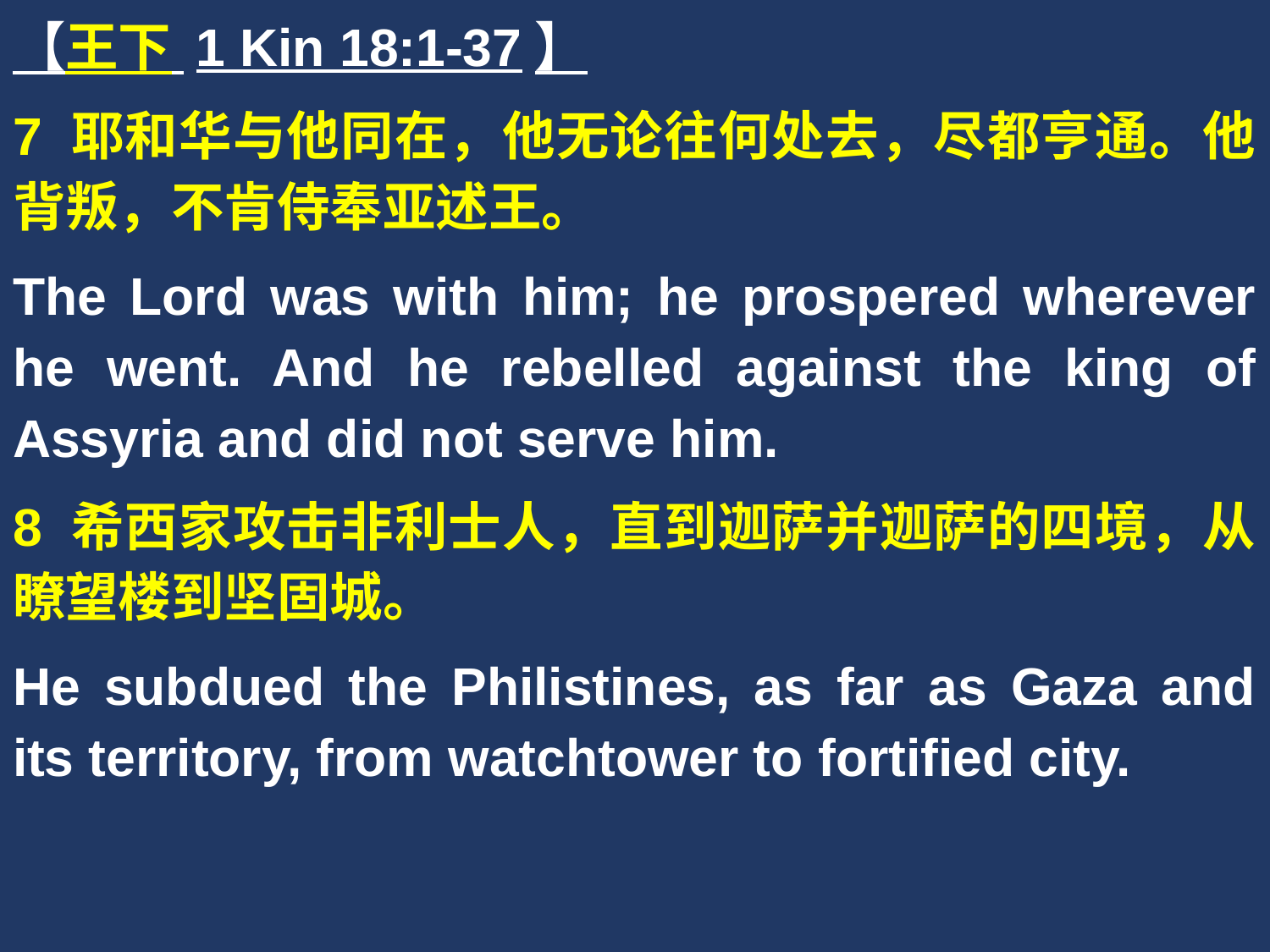

【王下 1 Kin 18:1-37】
7 耶和华与他同在，他无论往何处去，尽都亨通。他背叛，不肯侍奉亚述王。
The Lord was with him; he prospered wherever he went. And he rebelled against the king of Assyria and did not serve him.
8 希西家攻击非利士人，直到迦萨并迦萨的四境，从瞭望楼到坚固城。
He subdued the Philistines, as far as Gaza and its territory, from watchtower to fortified city.